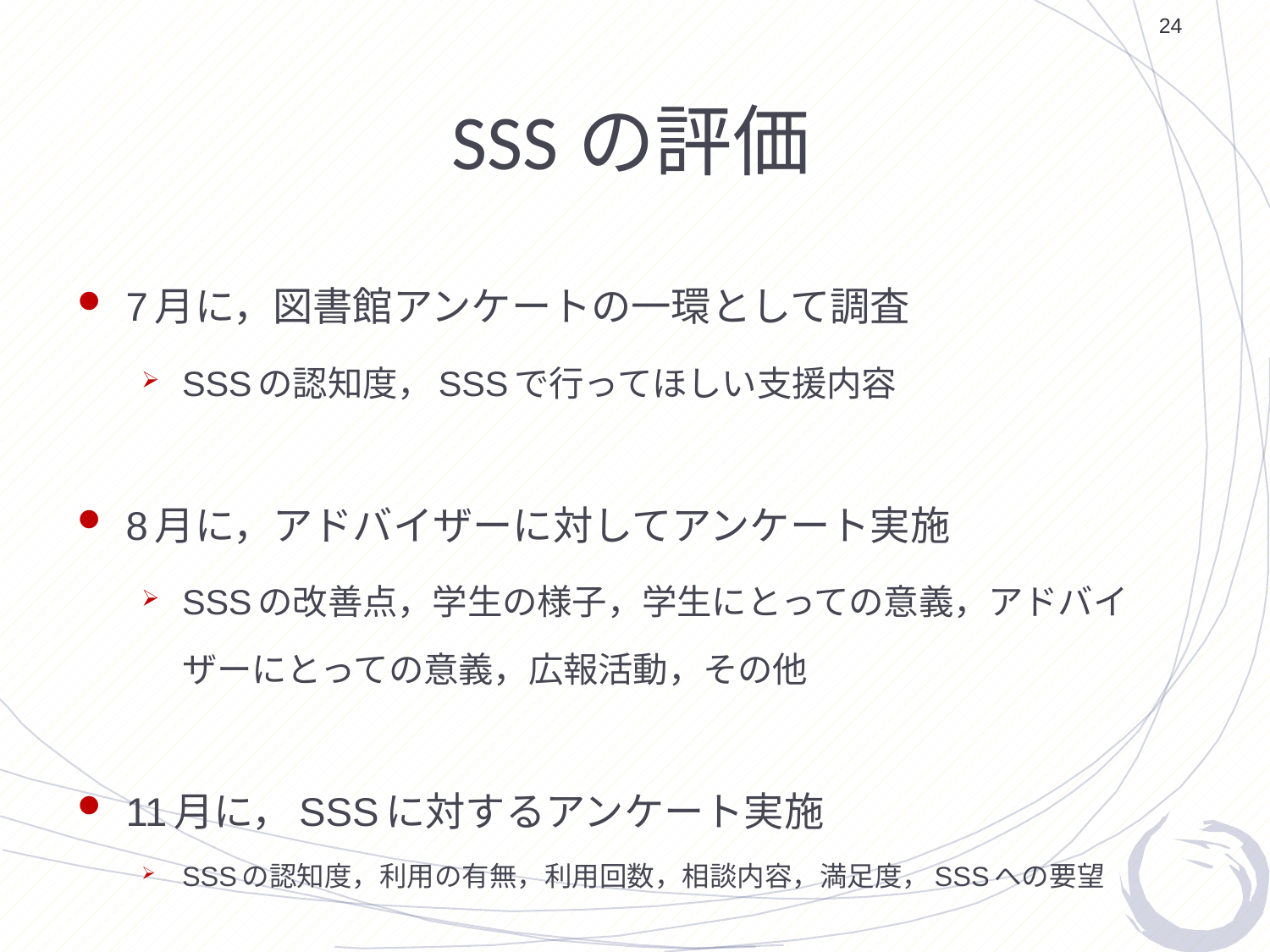

24
# SSSの評価
7月に，図書館アンケートの一環として調査
SSSの認知度，SSSで行ってほしい支援内容

8月に，アドバイザーに対してアンケート実施
SSSの改善点，学生の様子，学生にとっての意義，アドバイザーにとっての意義，広報活動，その他

11月に，SSSに対するアンケート実施
SSSの認知度，利用の有無，利用回数，相談内容，満足度，SSSへの要望